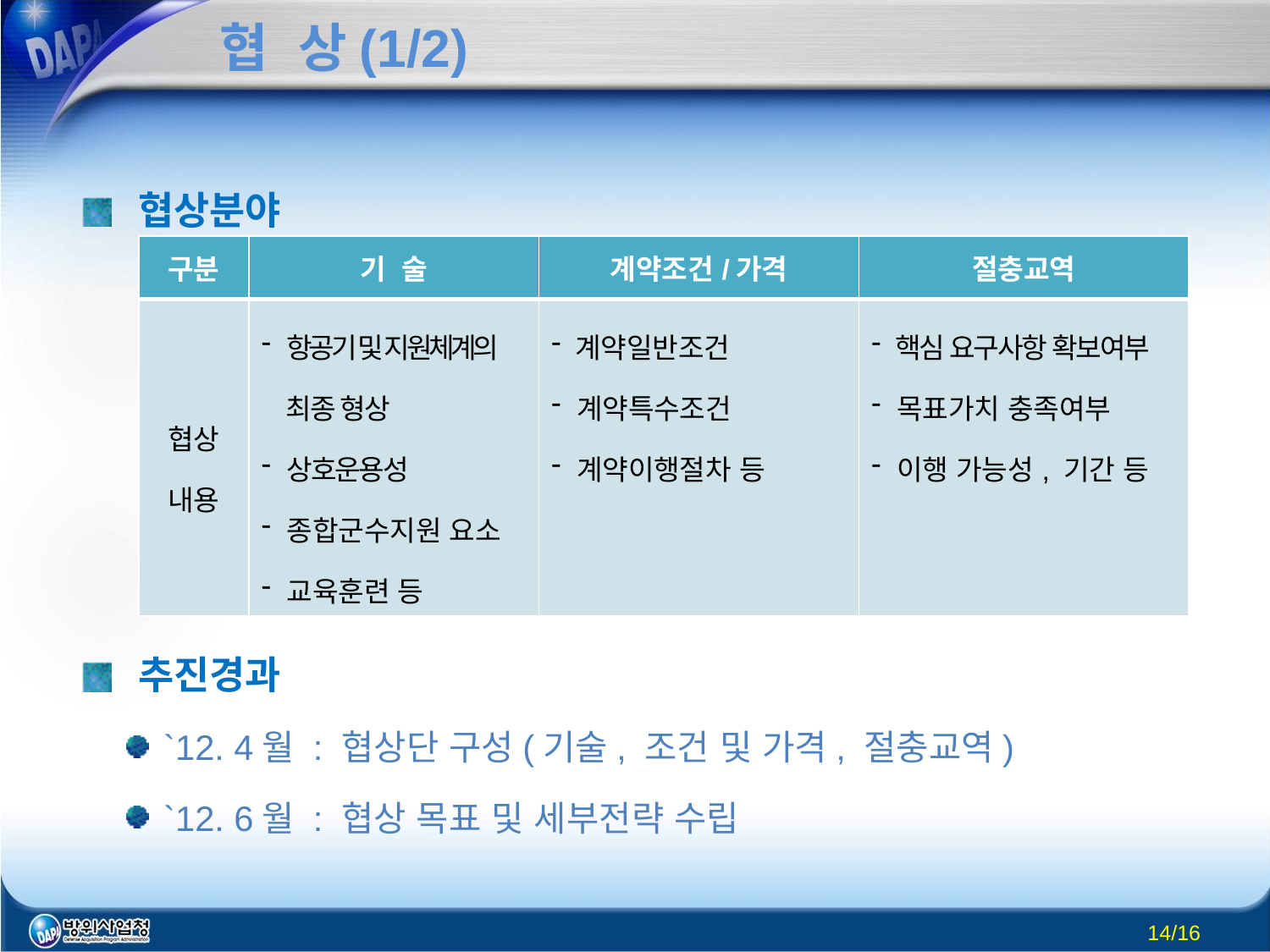

# 협  상(1/2)
협상분야

추진경과
`12. 4월 : 협상단 구성(기술, 조건 및 가격, 절충교역)
`12. 6월 : 협상 목표 및 세부전략 수립
| 구분 | 기 술 | 계약조건/가격 | 절충교역 |
| --- | --- | --- | --- |
| 협상 내용 | 항공기 및 지원체계의 최종 형상 상호운용성 종합군수지원 요소 교육훈련 등 | 계약일반조건 계약특수조건 계약이행절차 등 | 핵심 요구사항 확보여부 목표가치 충족여부 이행 가능성, 기간 등 |
14/16